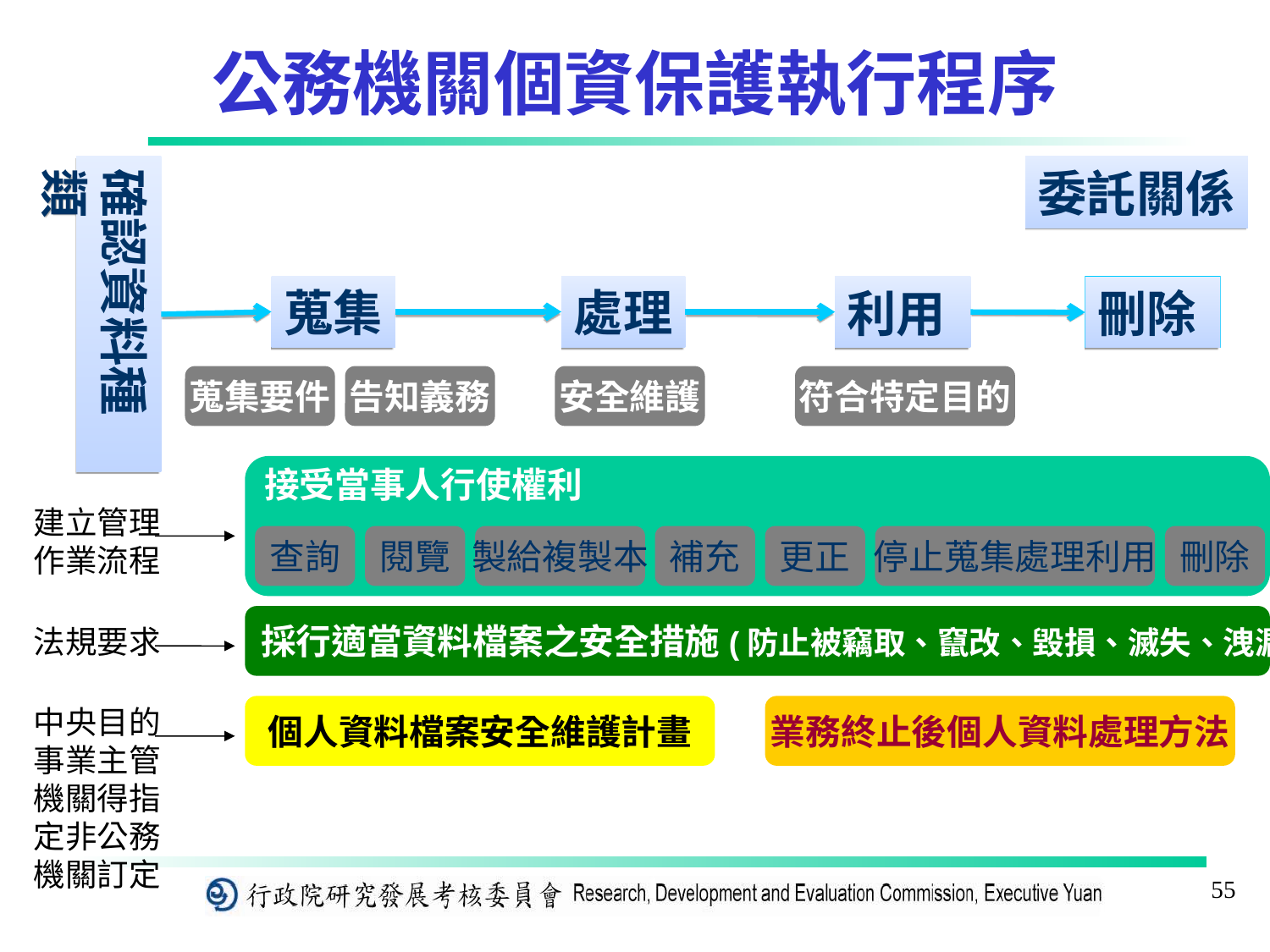

公務機關個資保護執行程序
確認資料種類
委託關係
蒐集
處理
利用
刪除
蒐集要件
告知義務
安全維護
符合特定目的
接受當事人行使權利

查詢
閱覽
製給複製本
補充
更正
停止蒐集處理利用
刪除

採行適當資料檔案之安全措施(防止被竊取、竄改、毀損、滅失、洩漏)

個人資料檔案安全維護計畫
業務終止後個人資料處理方法

建立管理作業流程
法規要求
中央目的事業主管機關得指定非公務機關訂定
55